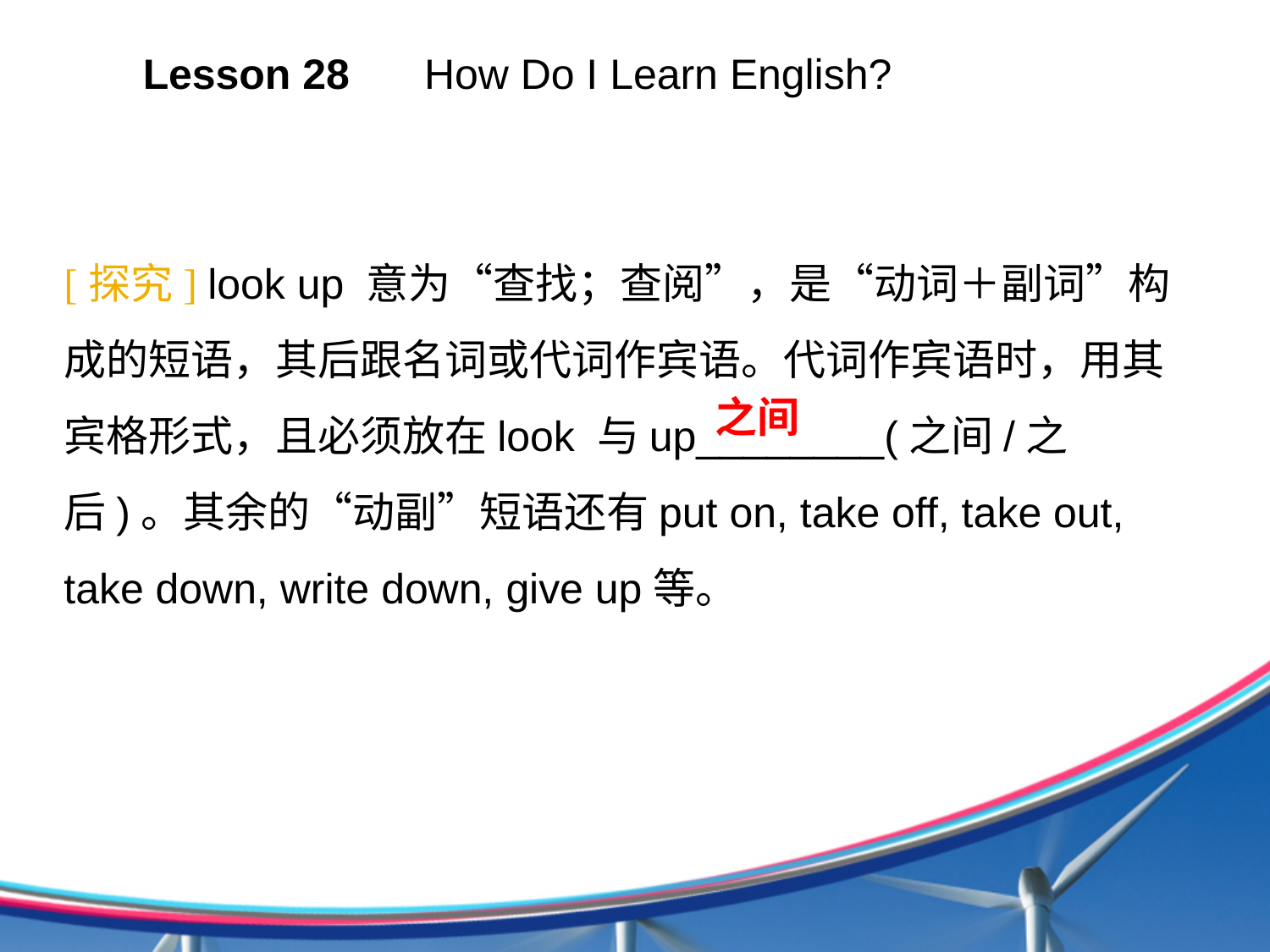

Lesson 28 　How Do I Learn English?
[探究] look up 意为“查找；查阅”，是“动词＋副词”构成的短语，其后跟名词或代词作宾语。代词作宾语时，用其宾格形式，且必须放在look 与up________(之间/之后)。其余的“动副”短语还有put on, take off, take out, take down, write down, give up等。

之间